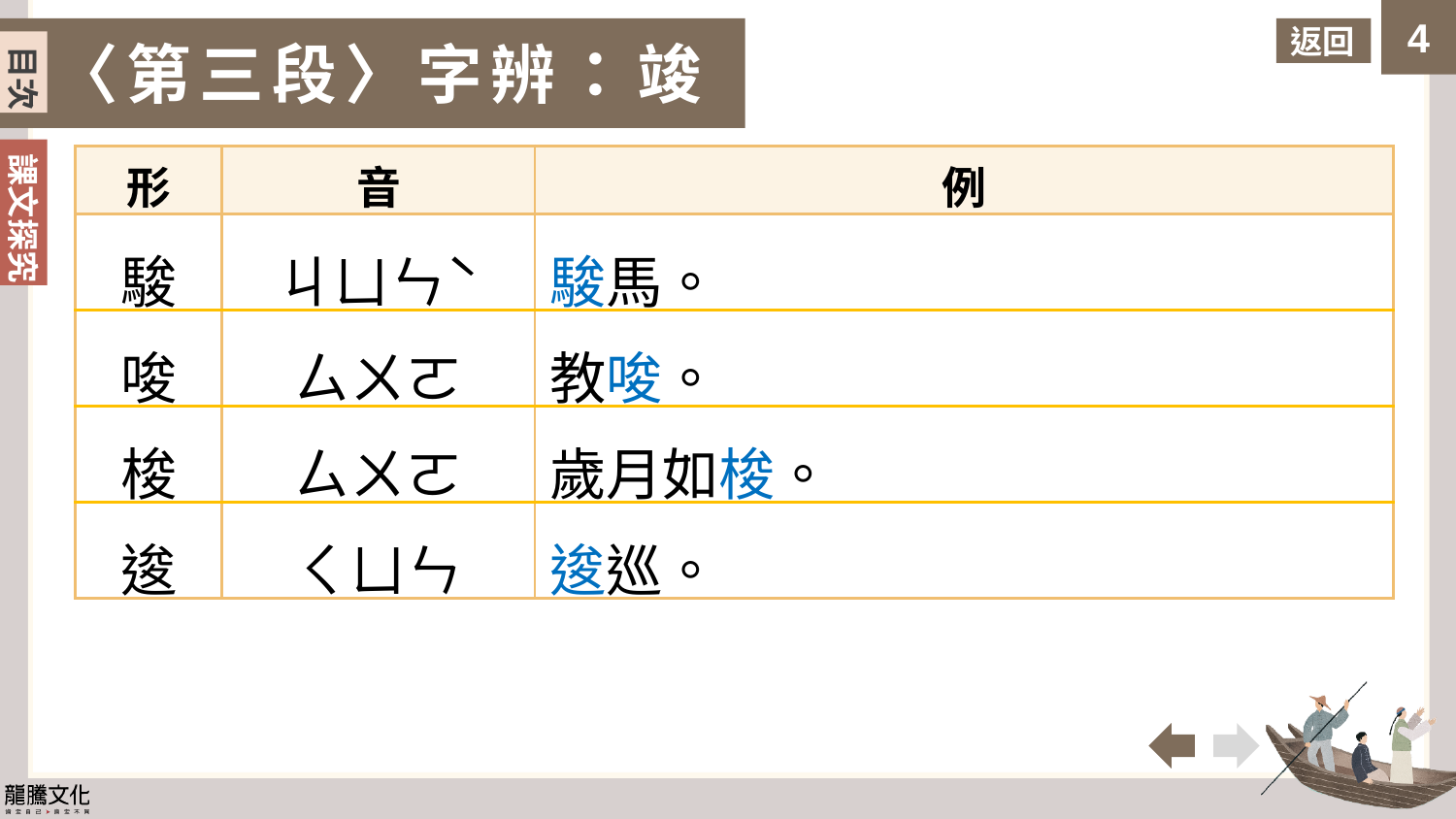

返回
〈第三段〉字辨：竣
目次
| 形 | 音 | 例 |
| --- | --- | --- |
| 駿 | ㄐㄩㄣˋ | 駿馬。 |
| 唆 | ㄙㄨㄛ | 教唆。 |
| 梭 | ㄙㄨㄛ | 歲月如梭。 |
| 逡 | ㄑㄩㄣ | 逡巡。 |